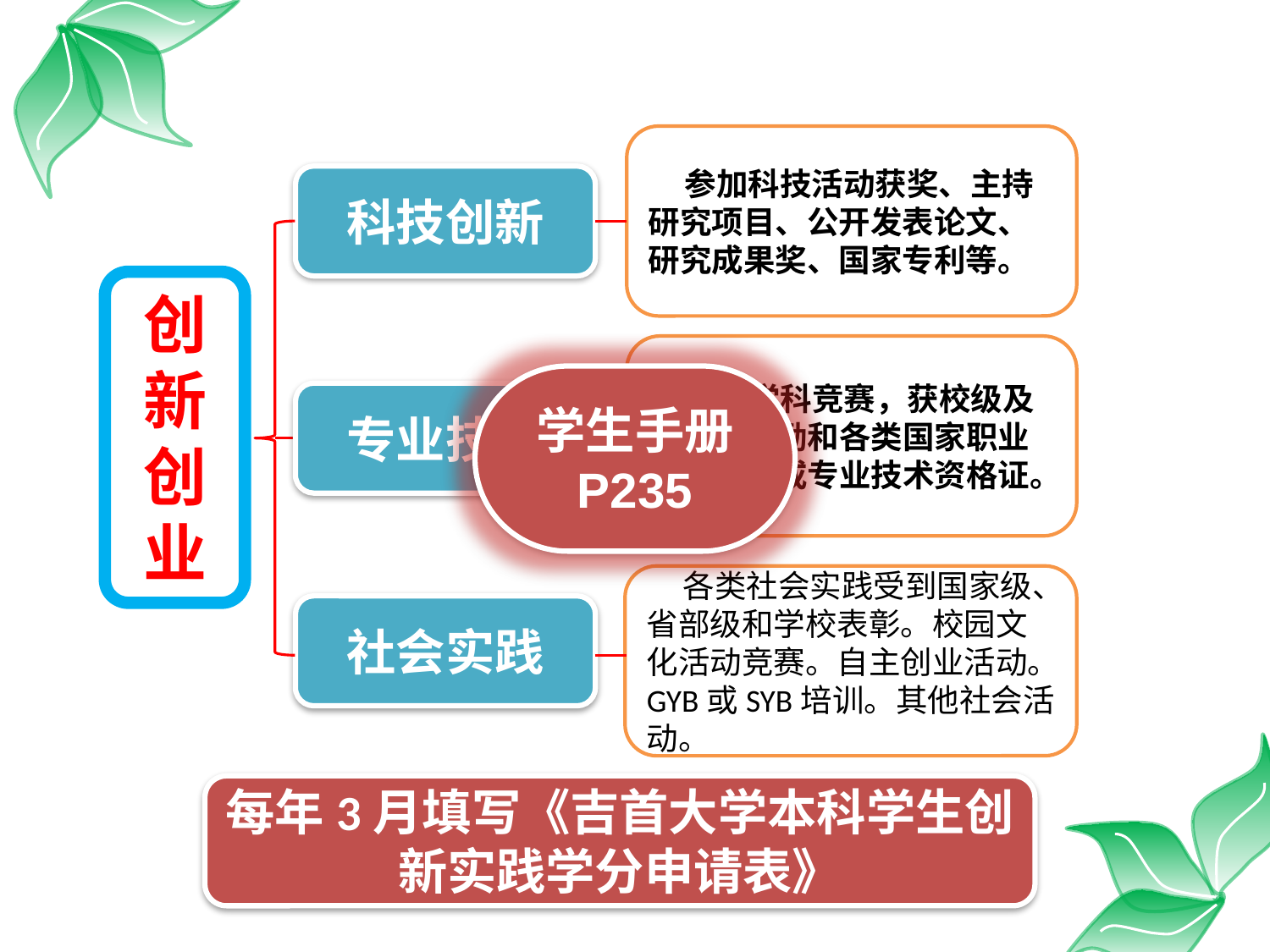

参加科技活动获奖、主持研究项目、公开发表论文、研究成果奖、国家专利等。
科技创新

创新创业
    参加学科竞赛，获校级及其以上奖励和各类国家职业资格证书或专业技术资格证。
学生手册
P235
专业技能
    各类社会实践受到国家级、省部级和学校表彰。校园文化活动竞赛。自主创业活动。GYB或SYB培训。其他社会活动。
社会实践
每年3月填写《吉首大学本科学生创新实践学分申请表》